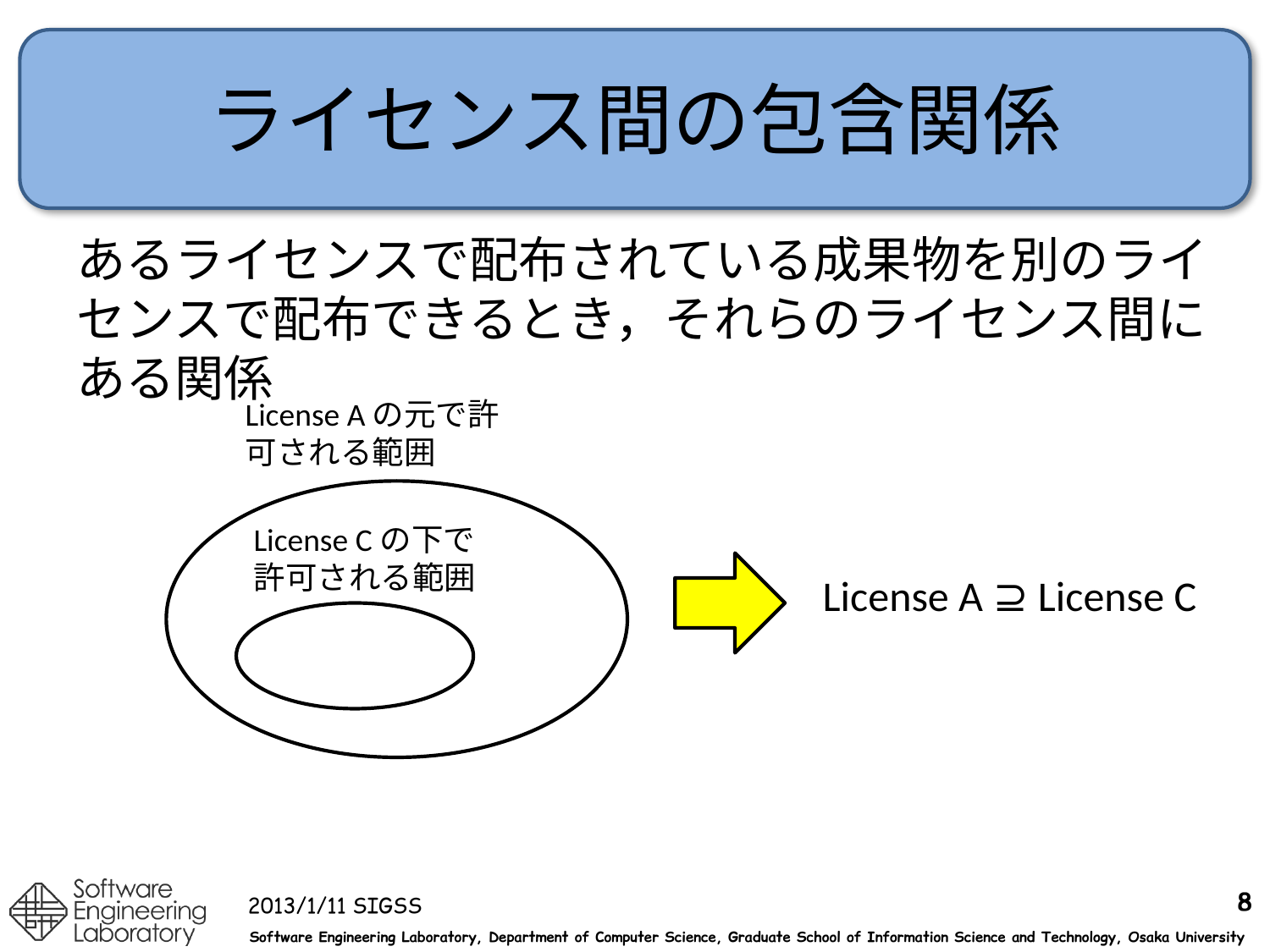

# ライセンス間の包含関係
あるライセンスで配布されている成果物を別のライセンスで配布できるとき，それらのライセンス間にある関係

License A	の元で許可される範囲

License Cの下で許可される範囲

License A ⊇ License C

8
2013/1/11 SIGSS